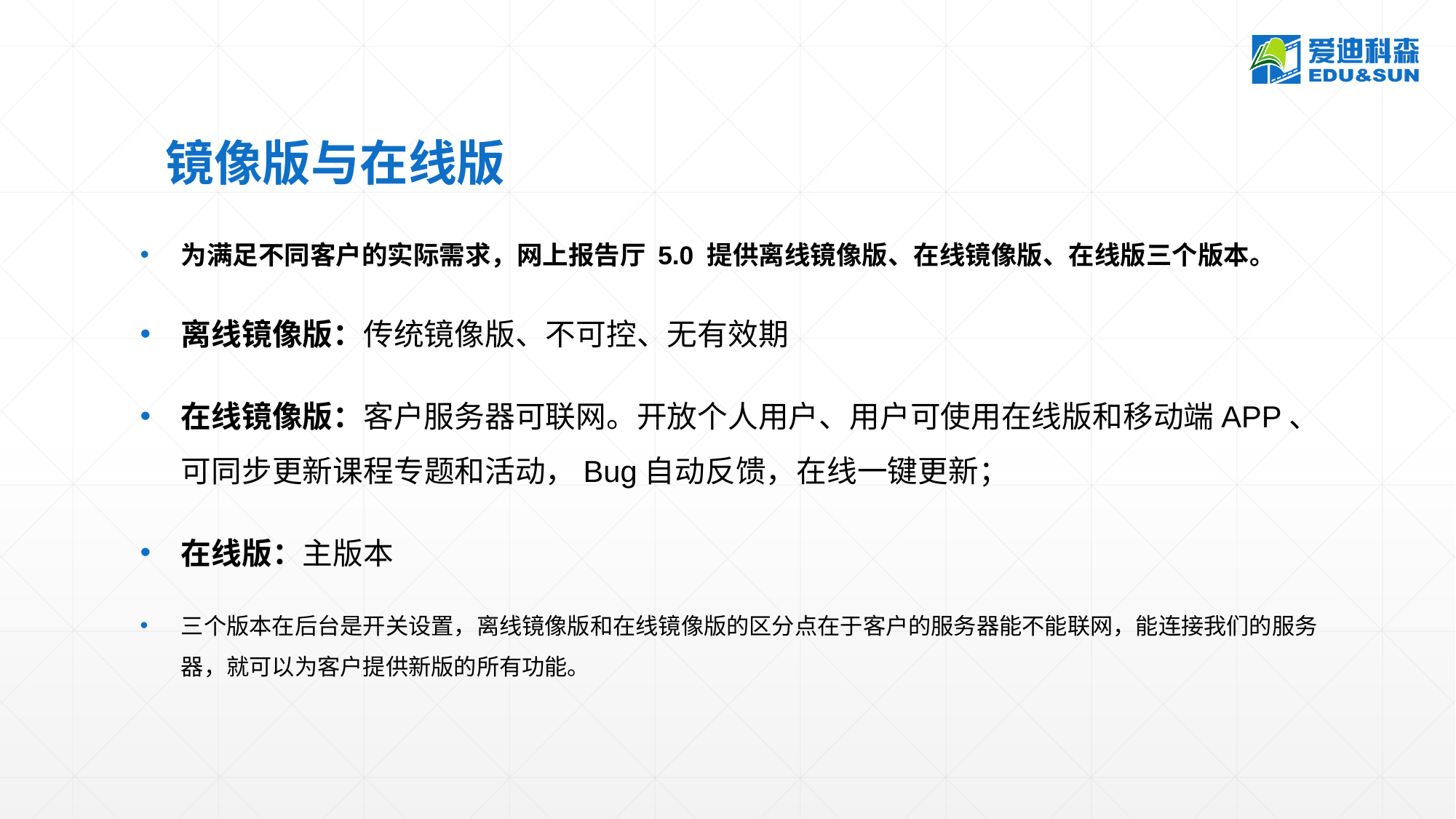

# 镜像版与在线版
为满足不同客户的实际需求，网上报告厅 5.0 提供离线镜像版、在线镜像版、在线版三个版本。
离线镜像版：传统镜像版、不可控、无有效期
在线镜像版：客户服务器可联网。开放个人用户、用户可使用在线版和移动端APP、可同步更新课程专题和活动，Bug自动反馈，在线一键更新；
在线版：主版本
三个版本在后台是开关设置，离线镜像版和在线镜像版的区分点在于客户的服务器能不能联网，能连接我们的服务器，就可以为客户提供新版的所有功能。